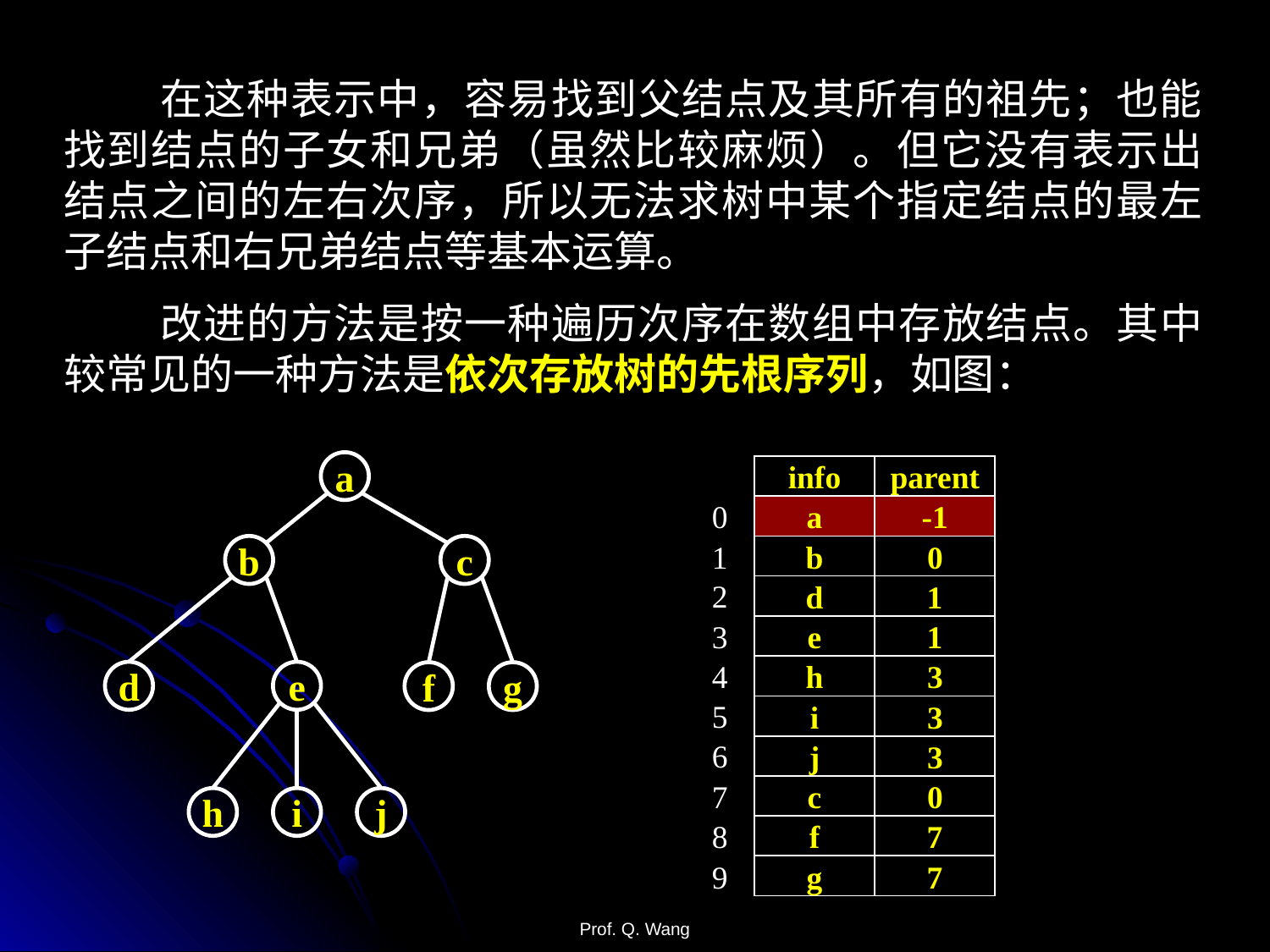

在这种表示中，容易找到父结点及其所有的祖先；也能找到结点的子女和兄弟（虽然比较麻烦）。但它没有表示出结点之间的左右次序，所以无法求树中某个指定结点的最左子结点和右兄弟结点等基本运算。
        改进的方法是按一种遍历次序在数组中存放结点。其中较常见的一种方法是依次存放树的先根序列，如图：

a
b
c
d
e
f
g
h
i
j
info
parent
0
a
-1
b
0
1
2
1
d
e
1
3
4
h
3
5
i
3
6
j
3
7
c
0
8
f
7
g
7
9

Prof. Q. Wang